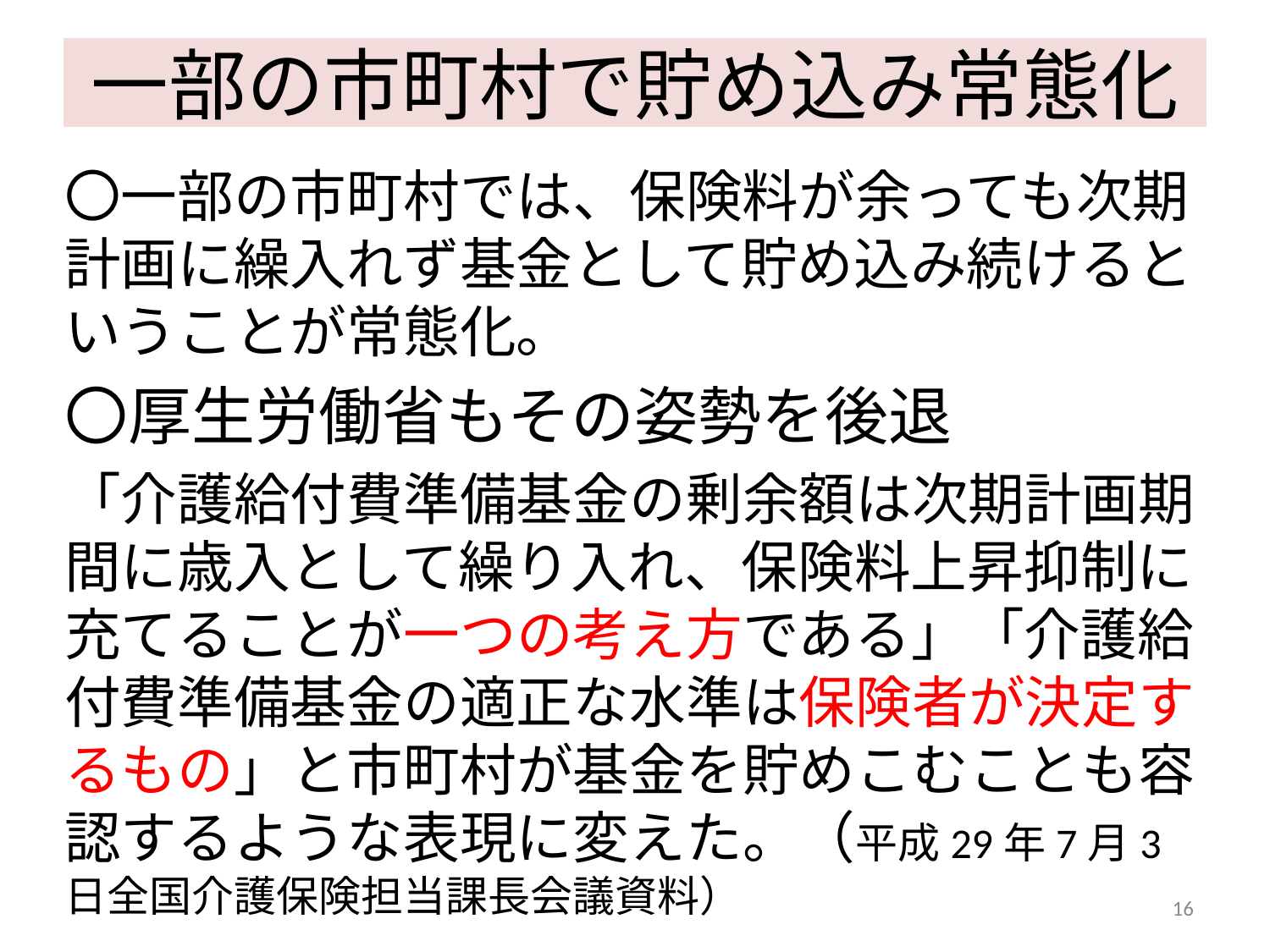

# 一部の市町村で貯め込み常態化
〇一部の市町村では、保険料が余っても次期計画に繰入れず基金として貯め込み続けるということが常態化。
〇厚生労働省もその姿勢を後退
「介護給付費準備基金の剰余額は次期計画期間に歳入として繰り入れ、保険料上昇抑制に充てることが一つの考え方である」「介護給付費準備基金の適正な水準は保険者が決定するもの」と市町村が基金を貯めこむことも容認するような表現に変えた。（平成29年7月3日全国介護保険担当課長会議資料）
16